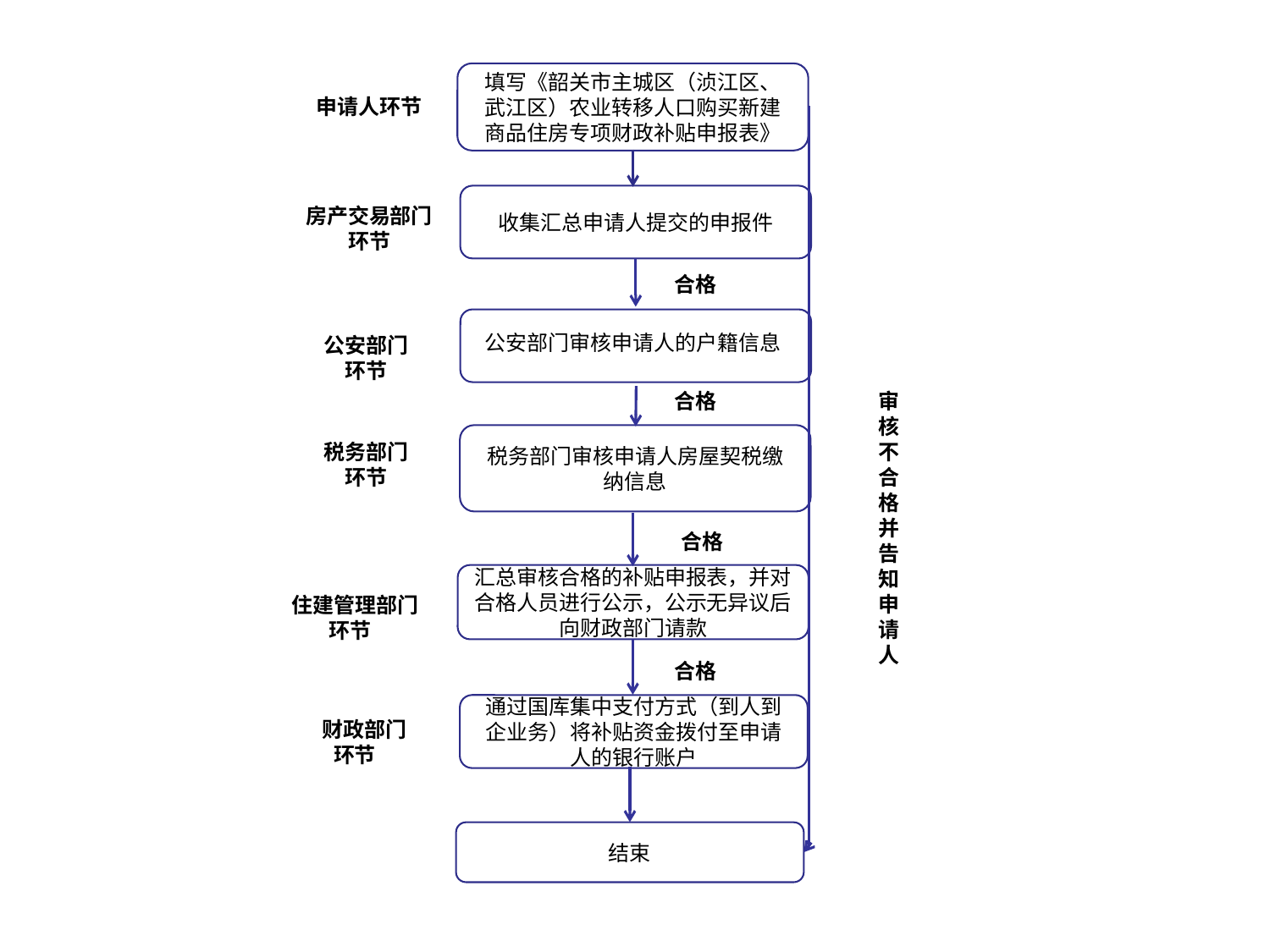

填写《韶关市主城区（浈江区、武江区）农业转移人口购买新建商品住房专项财政补贴申报表》
   申请人环节
收集汇总申请人提交的申报件
房产交易部门环节
合格

公安部门审核申请人的户籍信息
公安部门
环节
合格
审核不合格并告知申请人
税务部门审核申请人房屋契税缴纳信息
税务部门
环节

合格
汇总审核合格的补贴申报表，并对合格人员进行公示，公示无异议后向财政部门请款
 住建管理部门
环节
合格
通过国库集中支付方式（到人到企业务）将补贴资金拨付至申请人的银行账户
   财政部门环节
结束